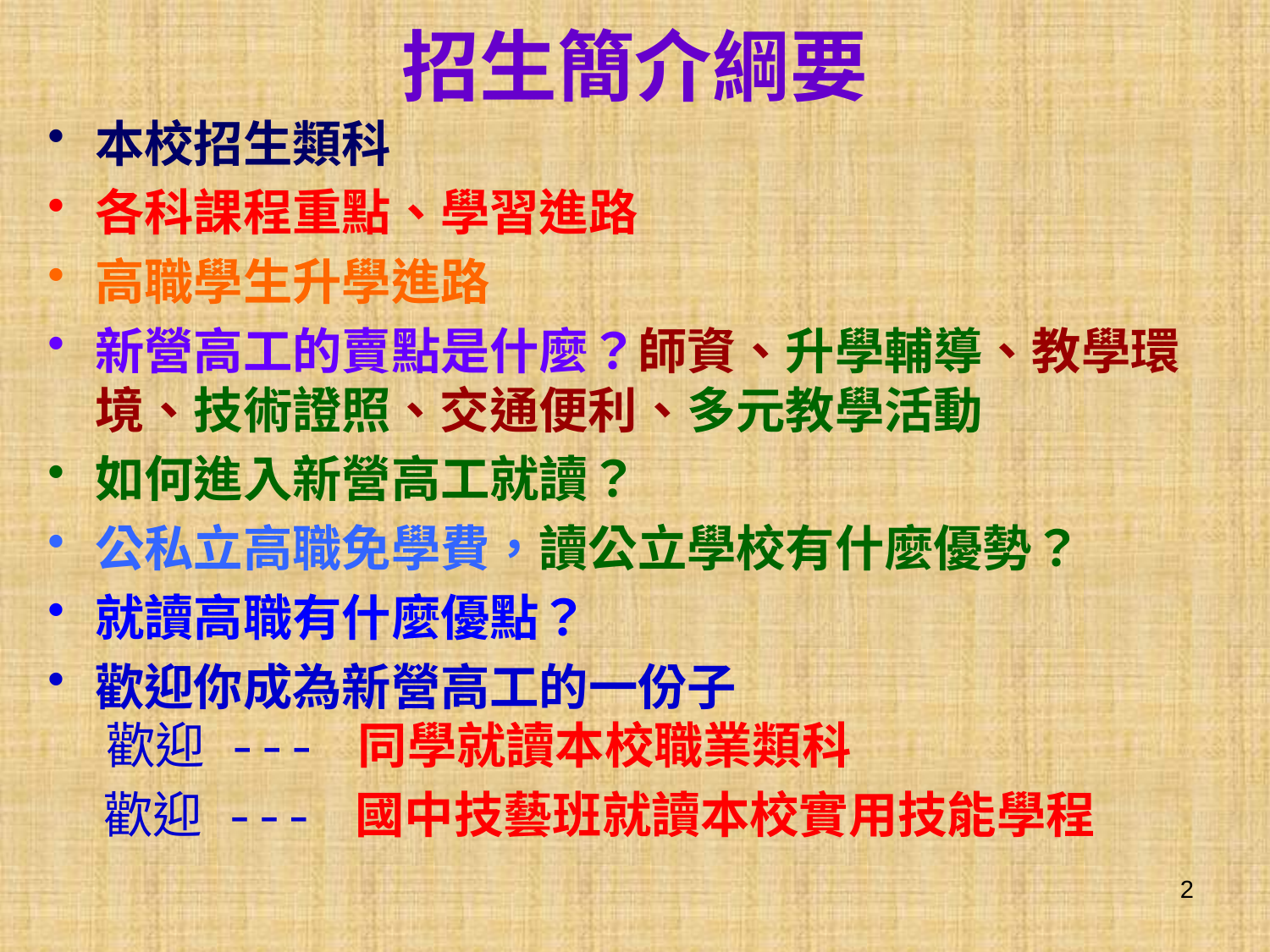

# 招生簡介綱要
本校招生類科
各科課程重點、學習進路
高職學生升學進路
新營高工的賣點是什麼？師資、升學輔導、教學環境、技術證照、交通便利、多元教學活動
如何進入新營高工就讀？
公私立高職免學費，讀公立學校有什麼優勢？
就讀高職有什麼優點？
歡迎你成為新營高工的一份子
 歡迎 --- 同學就讀本校職業類科
    歡迎 --- 國中技藝班就讀本校實用技能學程
2